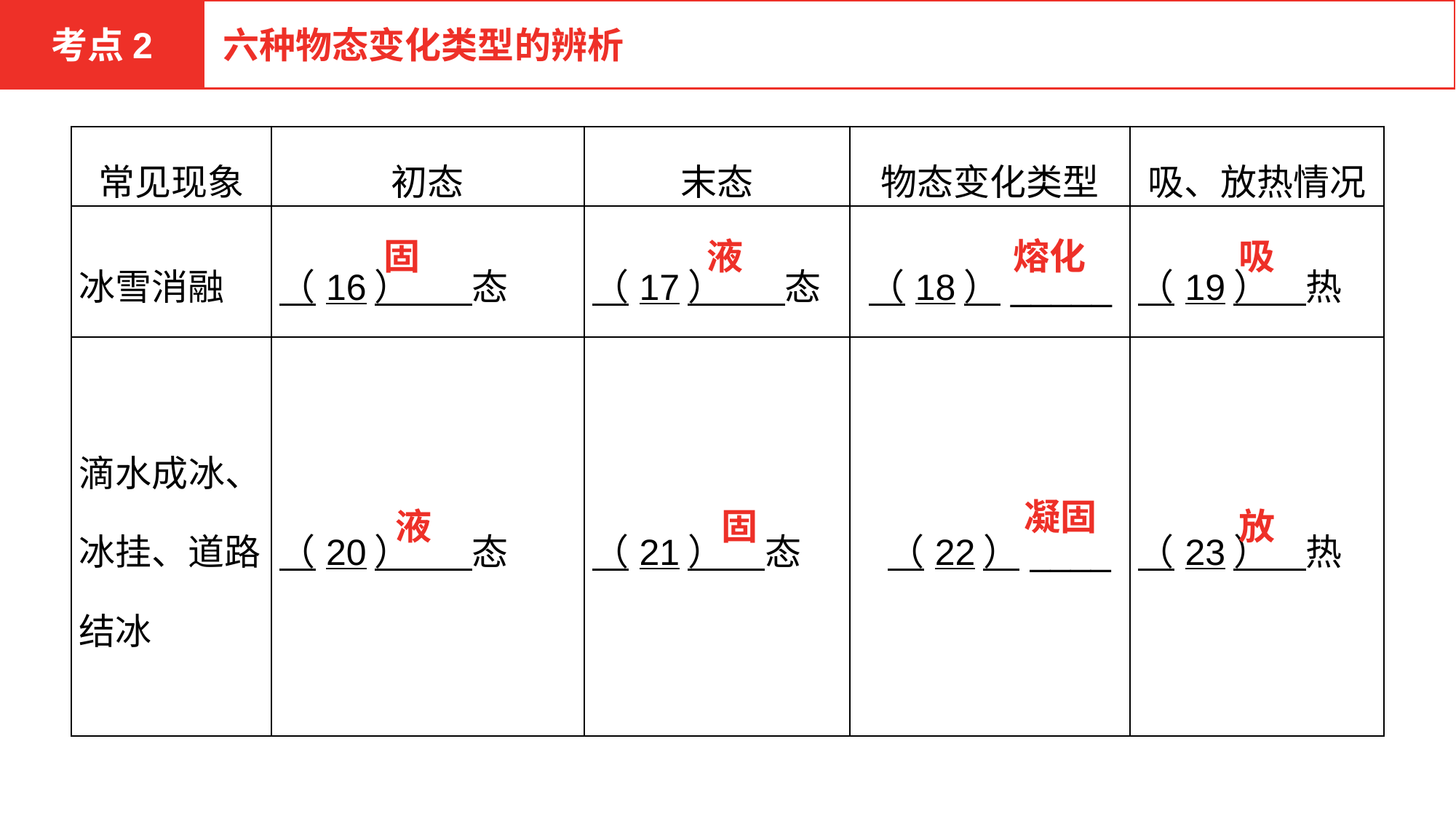

考点2
六种物态变化类型的辨析
| 常见现象 | 初态 | 末态 | 物态变化类型 | 吸、放热情况 |
| --- | --- | --- | --- | --- |
| 冰雪消融 | （16） 　态 | （17） 　态 | （18）\_\_\_\_\_ | （19）　热 |
| 滴水成冰、冰挂、道路结冰 | （20） 　态 | （21） 态 | （22）\_\_\_\_ | （23）　热 |
固
液
熔化
吸
凝固
液
固
放